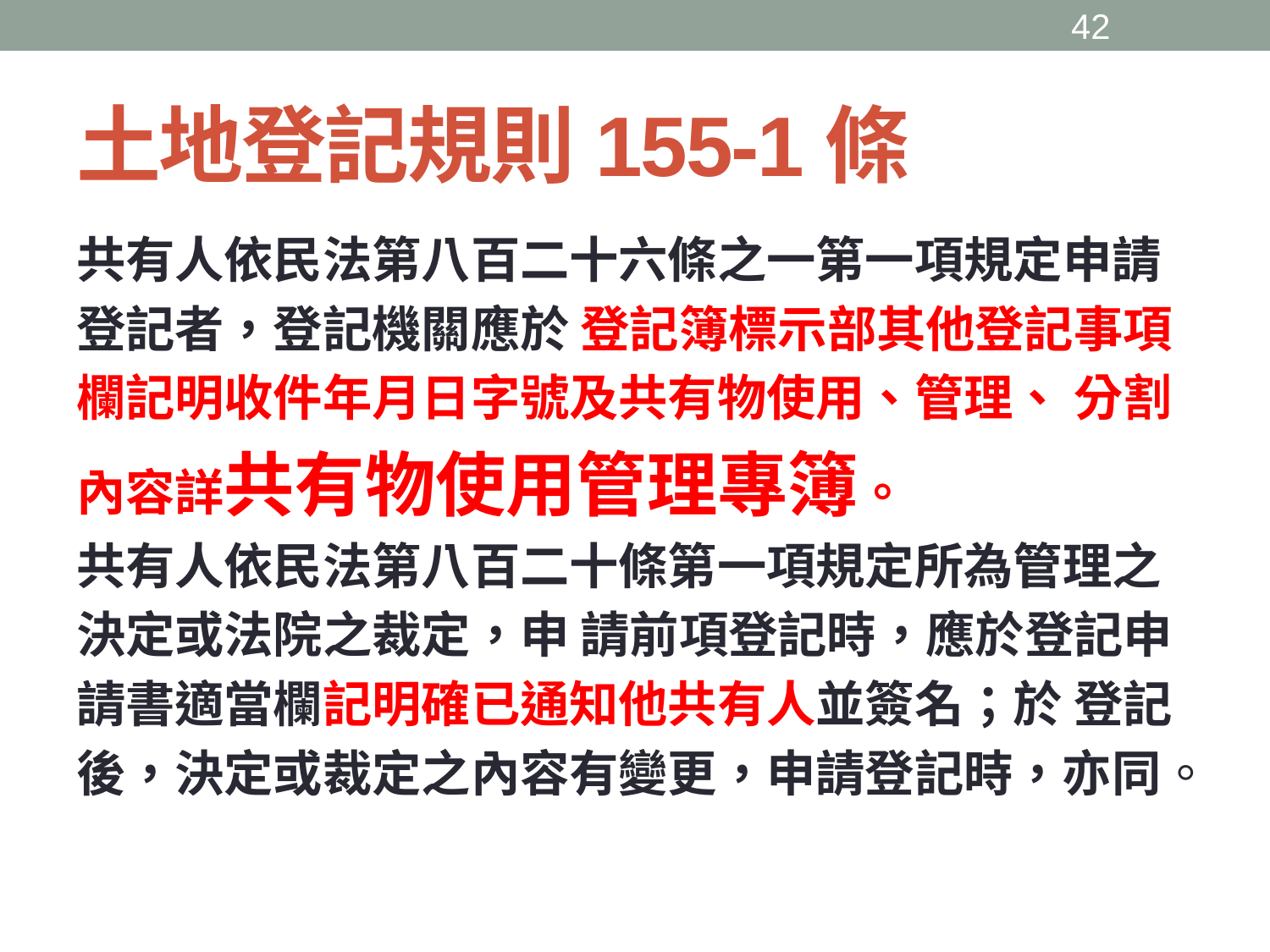

42
# 土地登記規則155-1條
共有人依民法第八百二十六條之一第一項規定申請
登記者，登記機關應於 登記簿標示部其他登記事項
欄記明收件年月日字號及共有物使用、管理、 分割
內容詳共有物使用管理專簿。
共有人依民法第八百二十條第一項規定所為管理之
決定或法院之裁定，申 請前項登記時，應於登記申
請書適當欄記明確已通知他共有人並簽名；於 登記
後，決定或裁定之內容有變更，申請登記時，亦同。